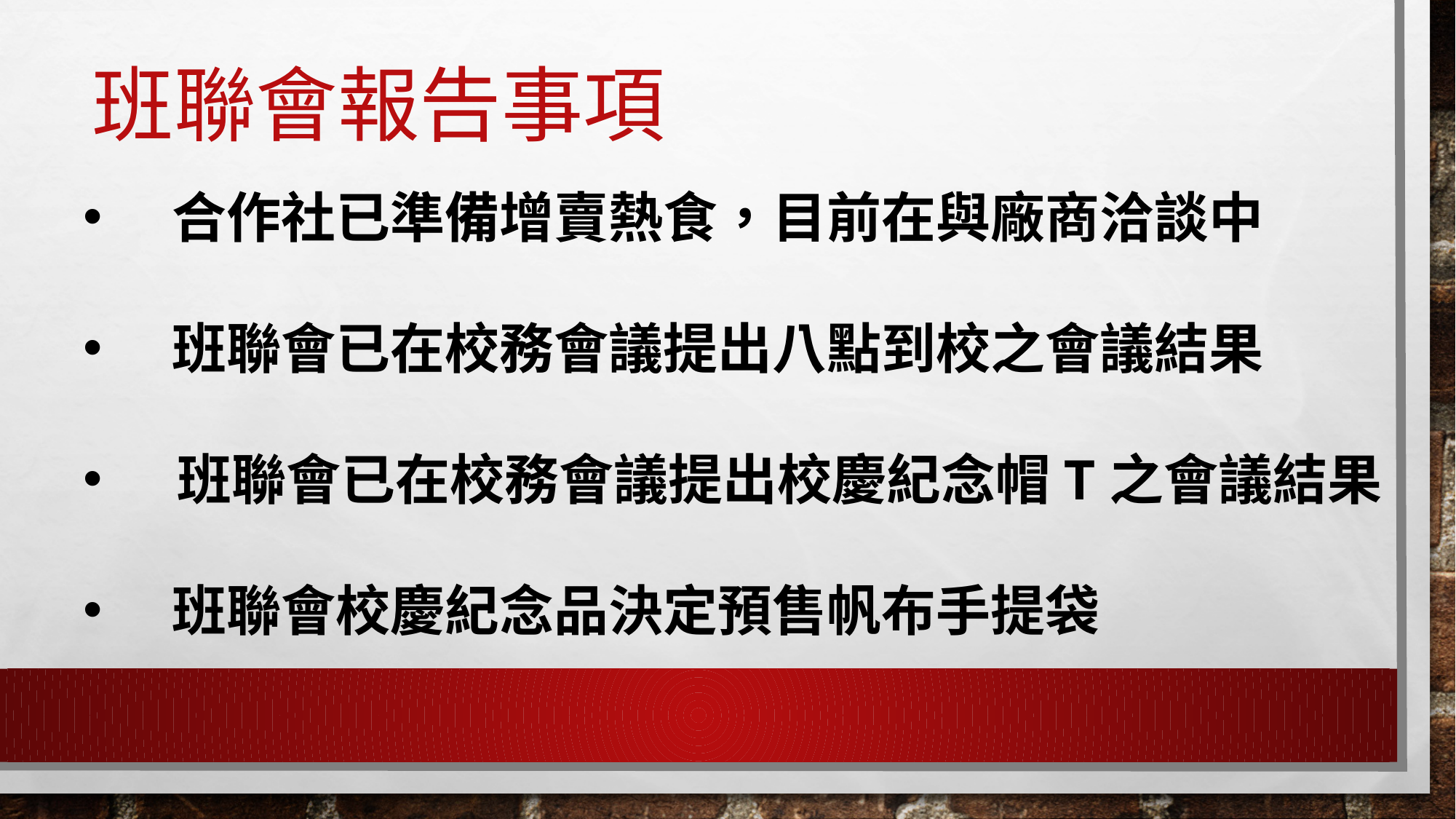

# 班聯會報告事項
合作社已準備增賣熱食，目前在與廠商洽談中

班聯會已在校務會議提出八點到校之會議結果

 班聯會已在校務會議提出校慶紀念帽T之會議結果

班聯會校慶紀念品決定預售帆布手提袋